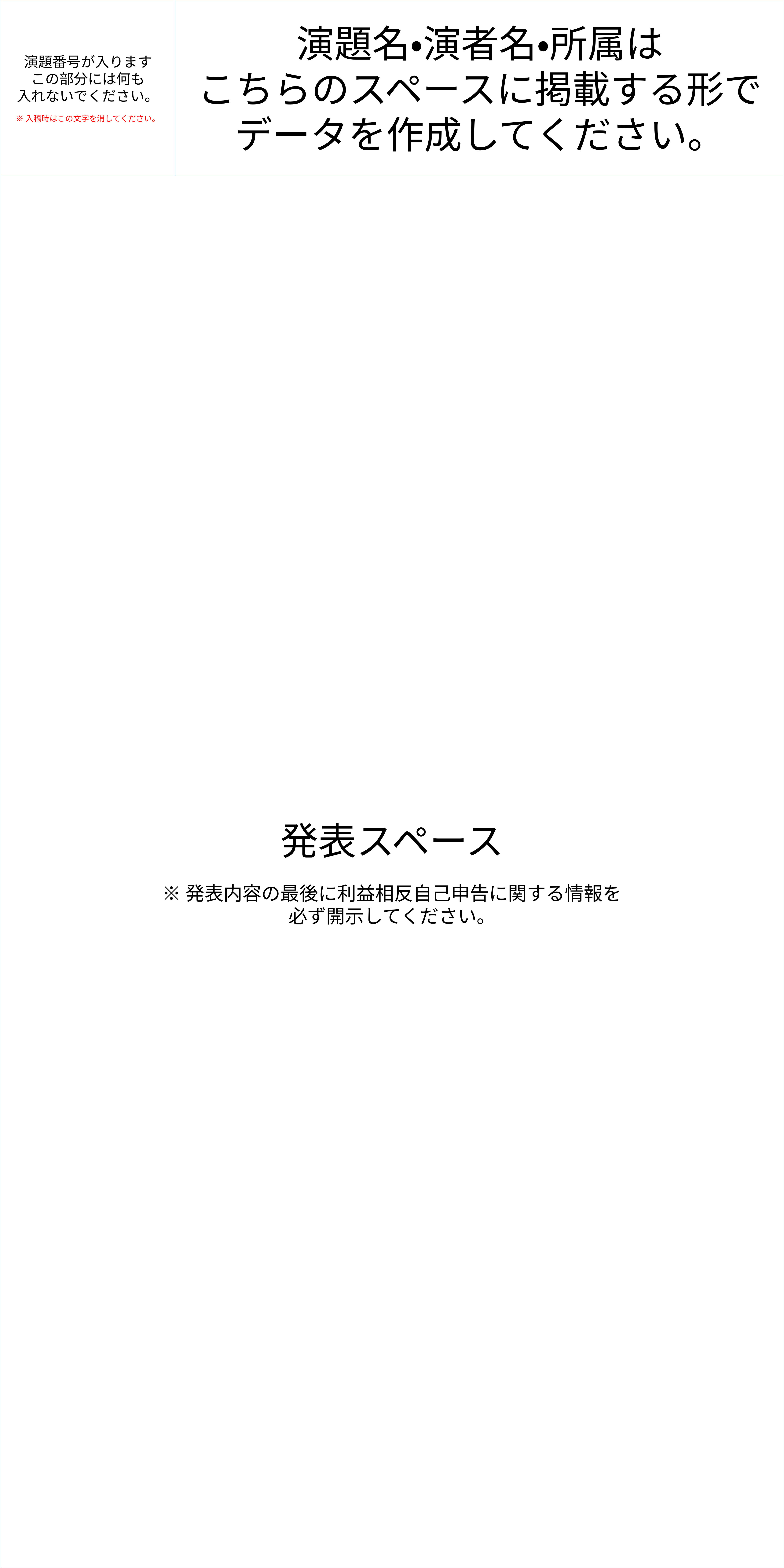

演題番号が入ります
この部分には何も
入れないでください。

※入稿時はこの文字を消してください。
演題名・演者名・所属は
こちらのスペースに掲載する形でデータを作成してください。
発表スペース

※発表内容の最後に利益相反自己申告に関する情報を
必ず開示してください。